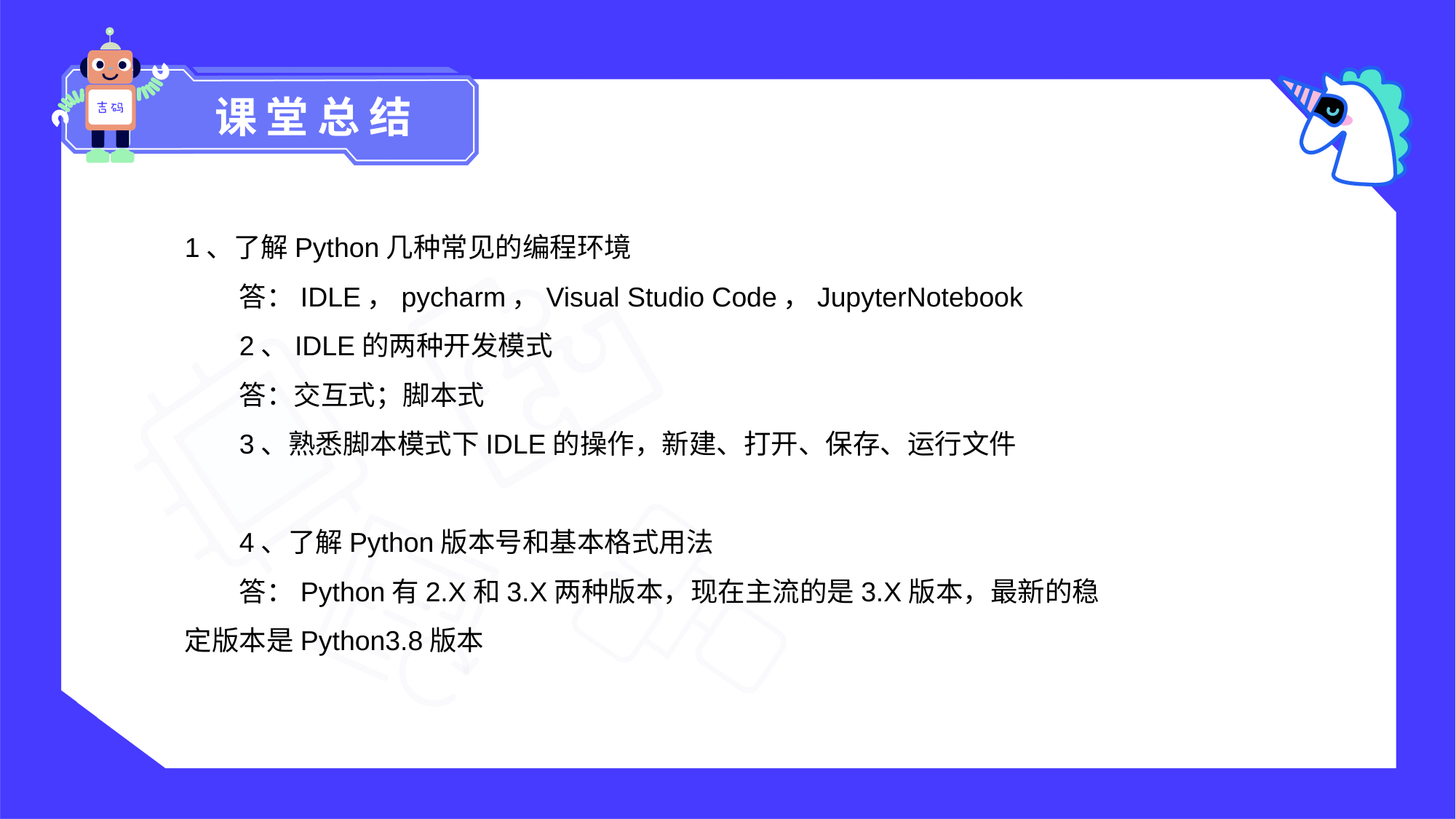

课堂总结
1、了解Python几种常见的编程环境
答：IDLE，pycharm，Visual Studio Code，JupyterNotebook
2、IDLE的两种开发模式
答：交互式；脚本式
3、熟悉脚本模式下IDLE的操作，新建、打开、保存、运行文件

4、了解Python版本号和基本格式用法
答：Python有2.X和3.X两种版本，现在主流的是3.X版本，最新的稳定版本是Python3.8版本